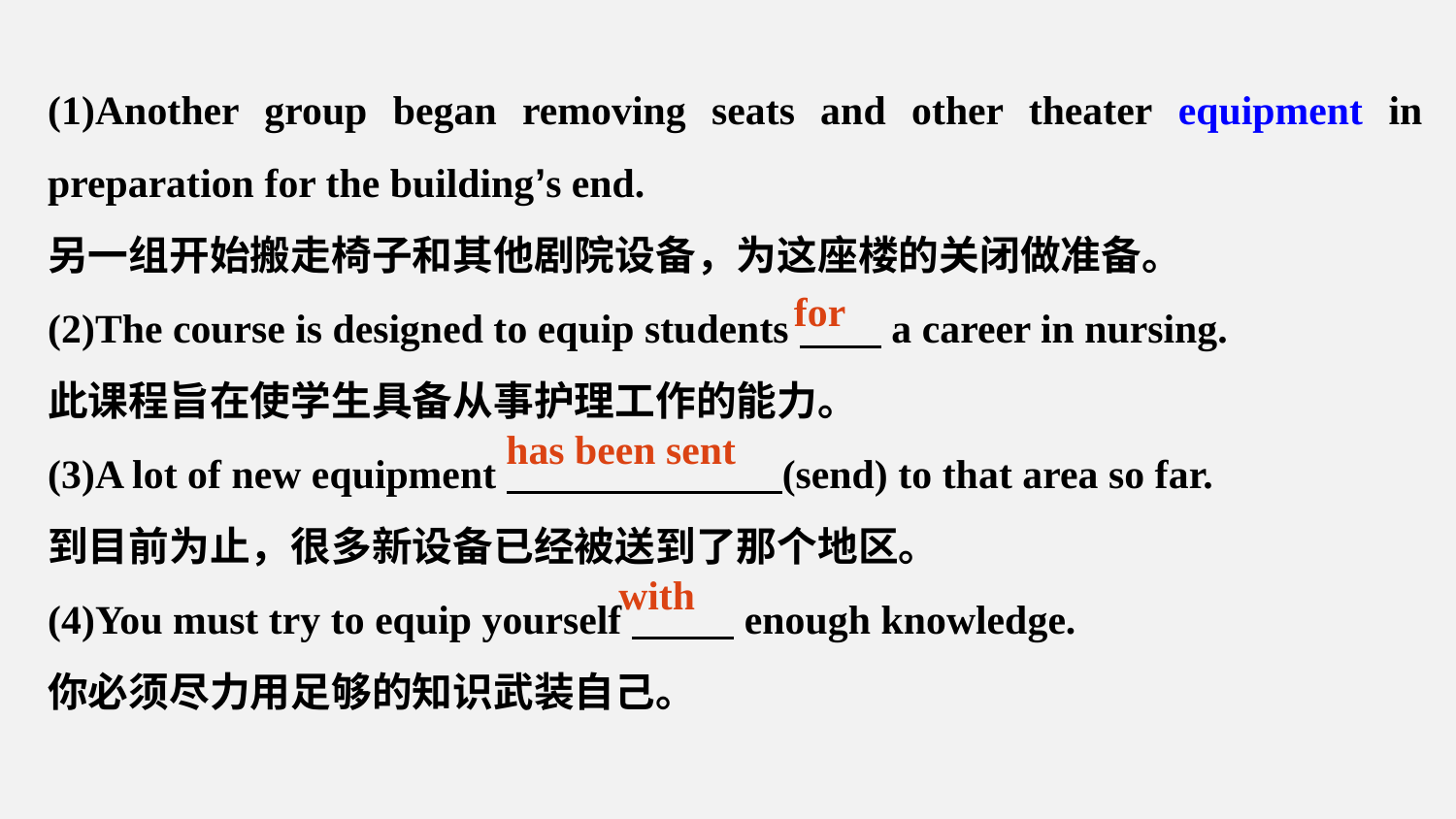

(1)Another group began removing seats and other theater equipment in preparation for the building’s end.
另一组开始搬走椅子和其他剧院设备，为这座楼的关闭做准备。
(2)The course is designed to equip students          a career in nursing.
此课程旨在使学生具备从事护理工作的能力。
(3)A lot of new equipment                            (send) to that area so far.
到目前为止，很多新设备已经被送到了那个地区。
(4)You must try to equip yourself            enough knowledge.
你必须尽力用足够的知识武装自己。
for
has been sent
with